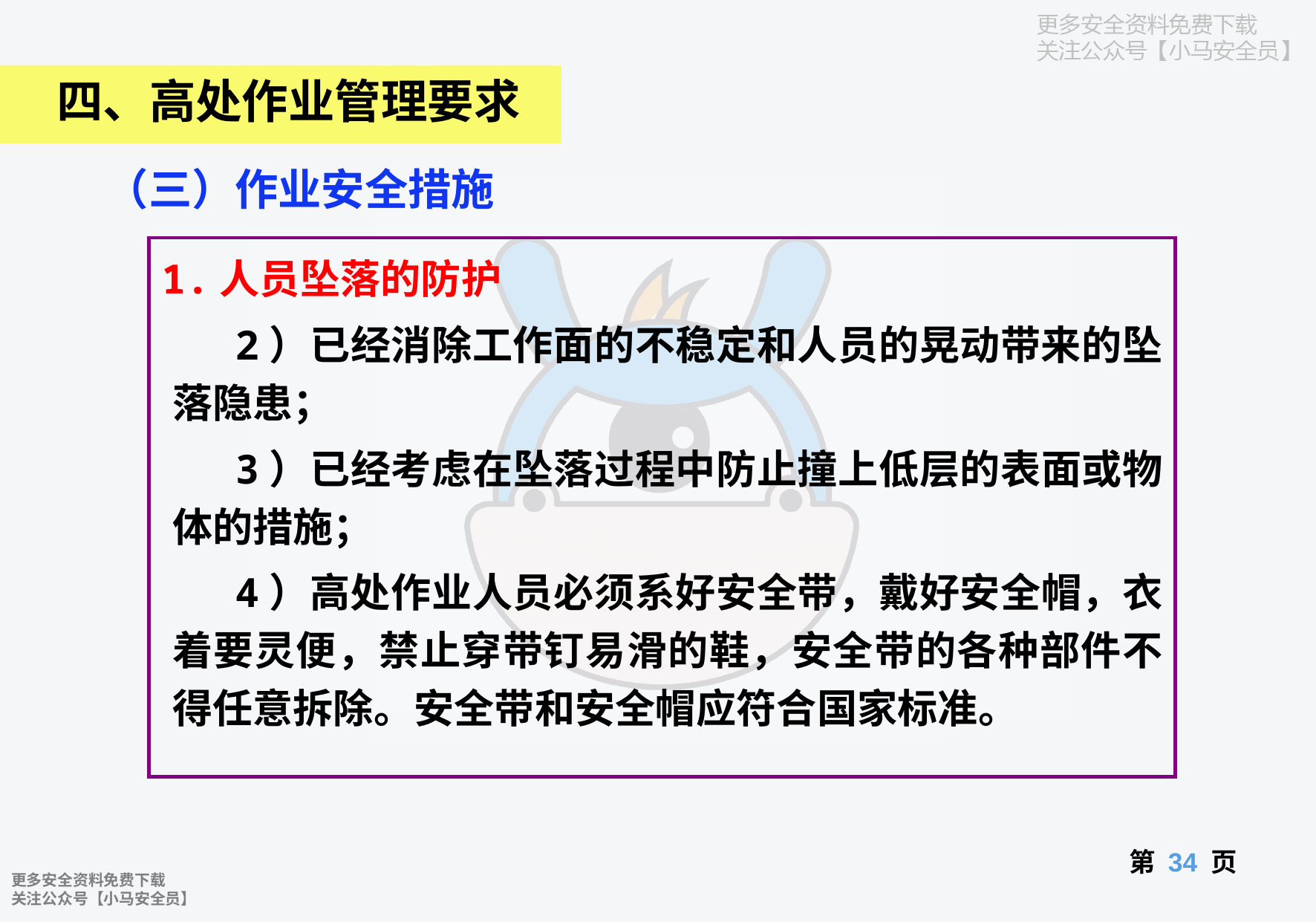

四、高处作业管理要求
（三）作业安全措施
1.人员坠落的防护
   2）已经消除工作面的不稳定和人员的晃动带来的坠落隐患；
   3）已经考虑在坠落过程中防止撞上低层的表面或物体的措施；
   4）高处作业人员必须系好安全带，戴好安全帽，衣着要灵便，禁止穿带钉易滑的鞋，安全带的各种部件不得任意拆除。安全带和安全帽应符合国家标准。
第 34 页